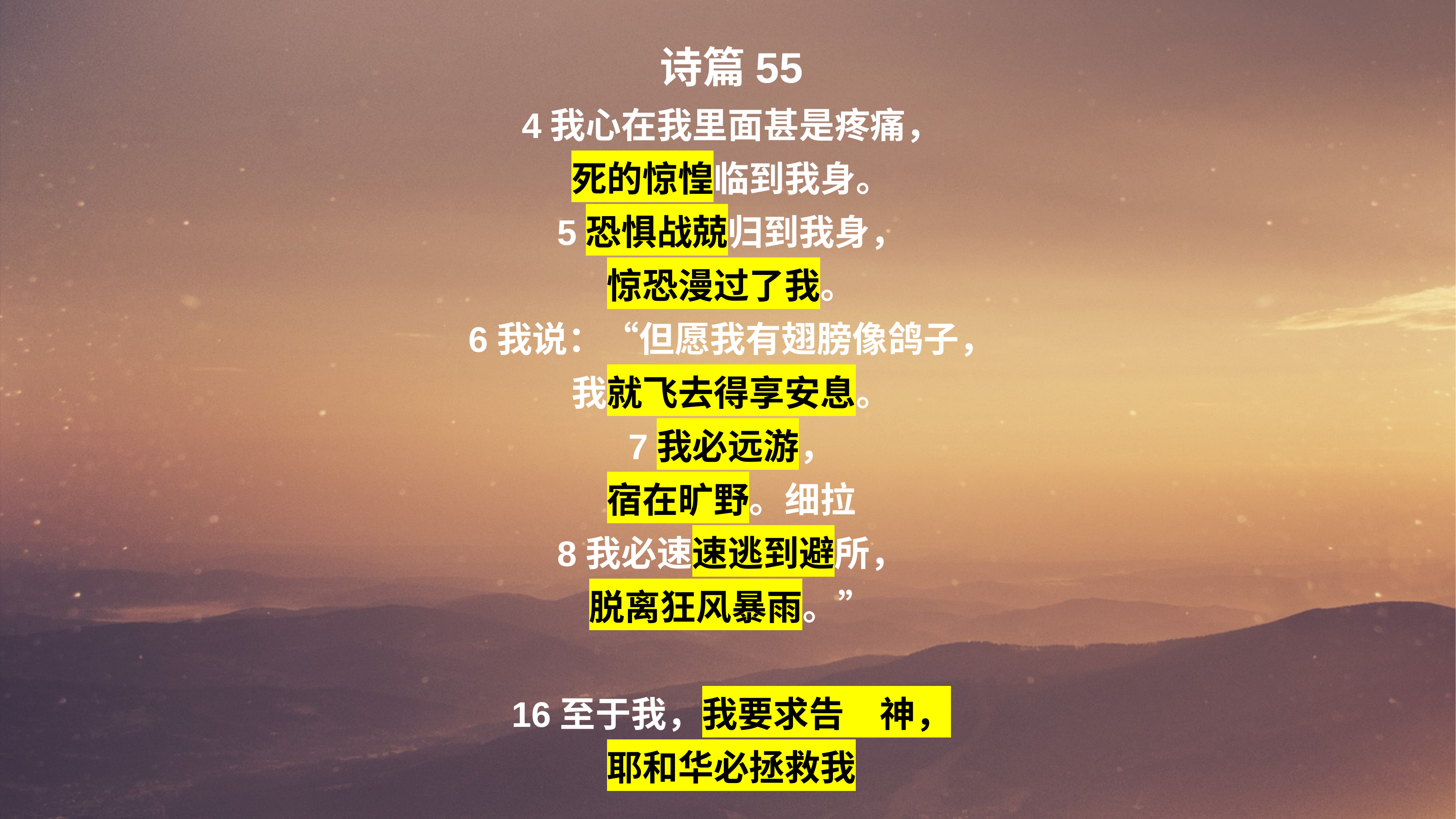

诗篇55
4我心在我里面甚是疼痛，
死的惊惶临到我身。
5恐惧战兢归到我身，
惊恐漫过了我。
6我说：“但愿我有翅膀像鸽子，
我就飞去得享安息。
7我必远游，
宿在旷野。细拉
8我必速速逃到避所，
脱离狂风暴雨。”

16至于我，我要求告　神，
耶和华必拯救我